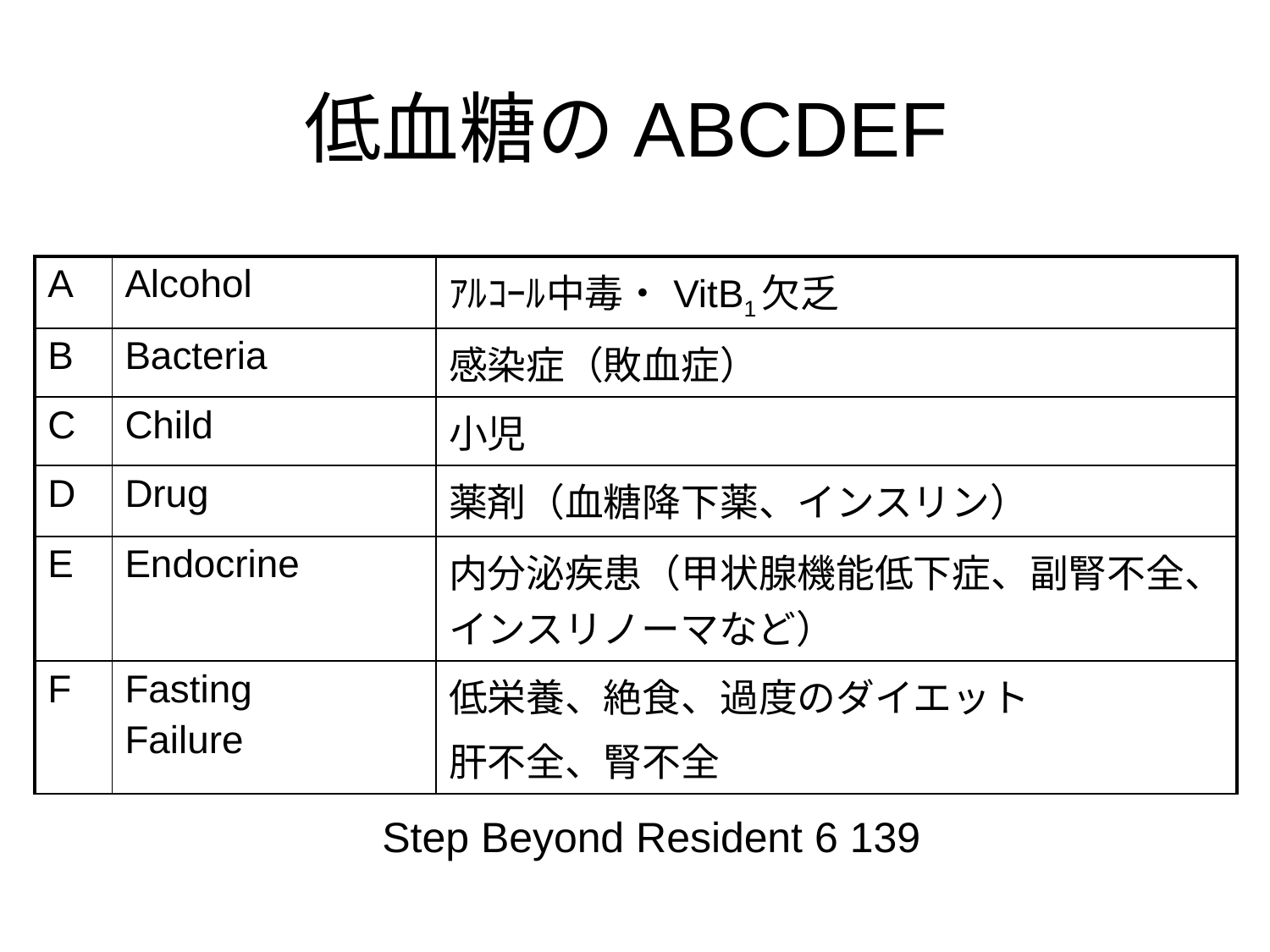

# 低血糖のABCDEF
| A | Alcohol | ｱﾙｺｰﾙ中毒・VitB1欠乏 |
| --- | --- | --- |
| B | Bacteria | 感染症（敗血症） |
| C | Child | 小児 |
| D | Drug | 薬剤（血糖降下薬、インスリン） |
| E | Endocrine | 内分泌疾患（甲状腺機能低下症、副腎不全、インスリノーマなど） |
| F | Fasting Failure | 低栄養、絶食、過度のダイエット 肝不全、腎不全 |
Step Beyond Resident 6 139